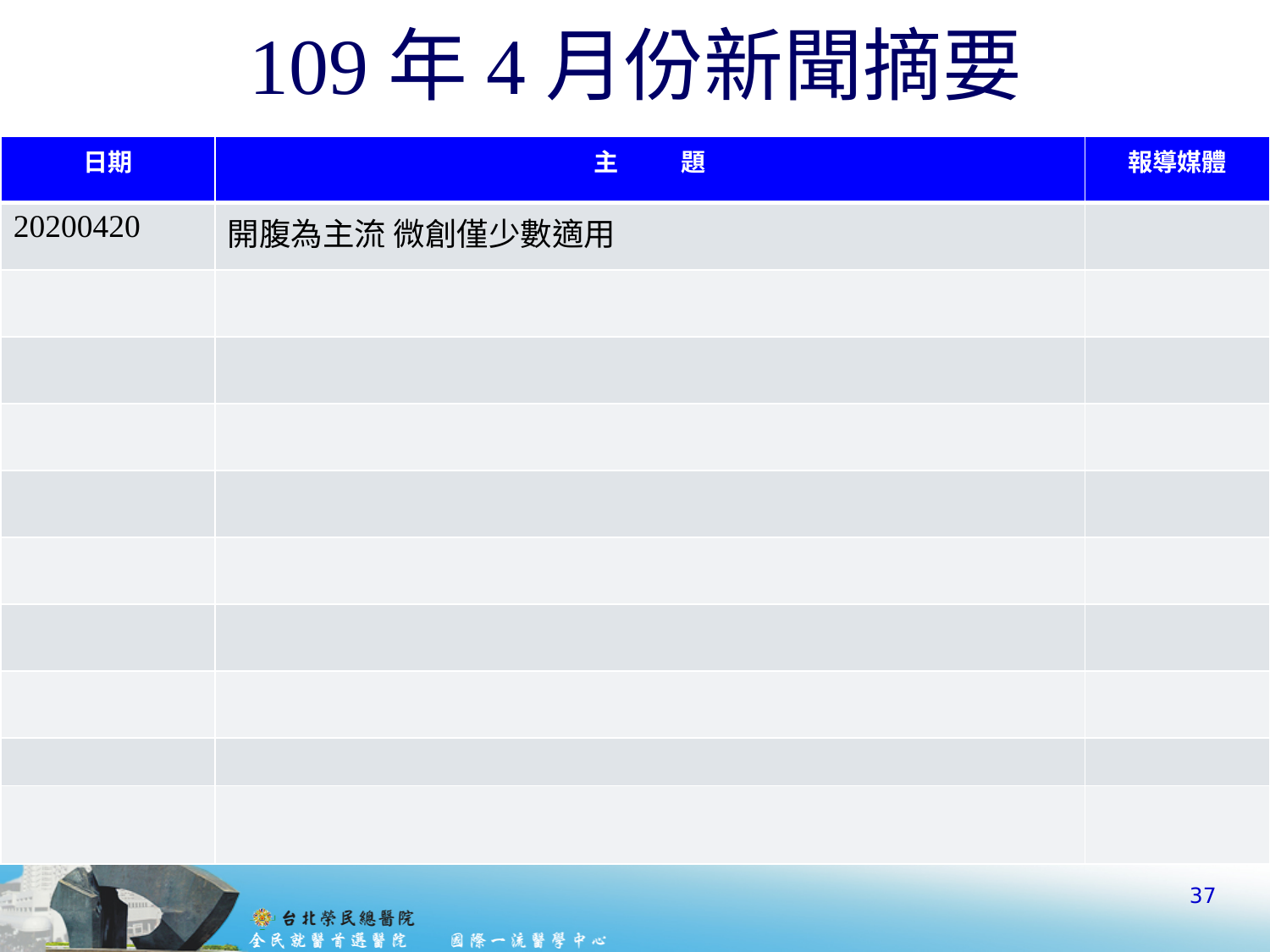

# 109年4月份新聞摘要
| 日期 | 主 題 | 報導媒體 |
| --- | --- | --- |
| 20200420 | 開腹為主流 微創僅少數適用 |  |
|  |  |  |
|  |  |  |
|  |  |  |
|  |  |  |
|  |  |  |
|  |  |  |
|  |  |  |
|  |  |  |
|  |  |  |
37